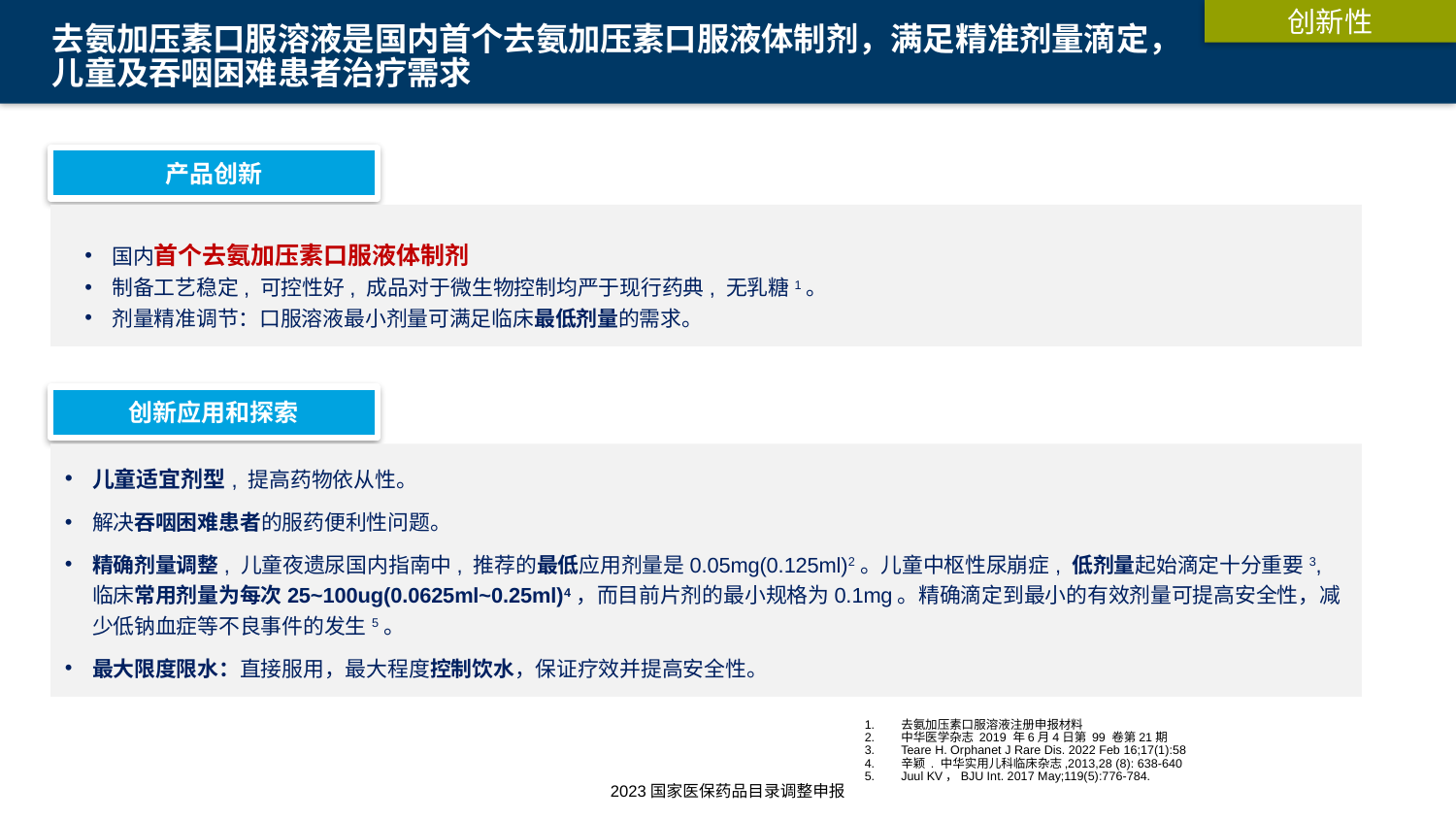

创新性
# 去氨加压素口服溶液是国内首个去氨加压素口服液体制剂，满足精准剂量滴定， 儿童及吞咽困难患者治疗需求
产品创新

国内首个去氨加压素口服液体制剂
制备工艺稳定, 可控性好, 成品对于微生物控制均严于现行药典, 无乳糖1。
剂量精准调节：口服溶液最小剂量可满足临床最低剂量的需求。
创新应用和探索
儿童适宜剂型, 提高药物依从性。
解决吞咽困难患者的服药便利性问题。
精确剂量调整, 儿童夜遗尿国内指南中, 推荐的最低应用剂量是0.05mg(0.125ml)2。儿童中枢性尿崩症, 低剂量起始滴定十分重要3, 临床常用剂量为每次25~100ug(0.0625ml~0.25ml)4，而目前片剂的最小规格为0.1mg。精确滴定到最小的有效剂量可提高安全性，减少低钠血症等不良事件的发生5。
最大限度限水：直接服用，最大程度控制饮水，保证疗效并提高安全性。
去氨加压素口服溶液注册申报材料
中华医学杂志 2019 年6月4日第 99 卷第21期
Teare H. Orphanet J Rare Dis. 2022 Feb 16;17(1):58
辛颖 . 中华实用儿科临床杂志,2013,28 (8): 638-640
Juul KV，BJU Int. 2017 May;119(5):776-784.